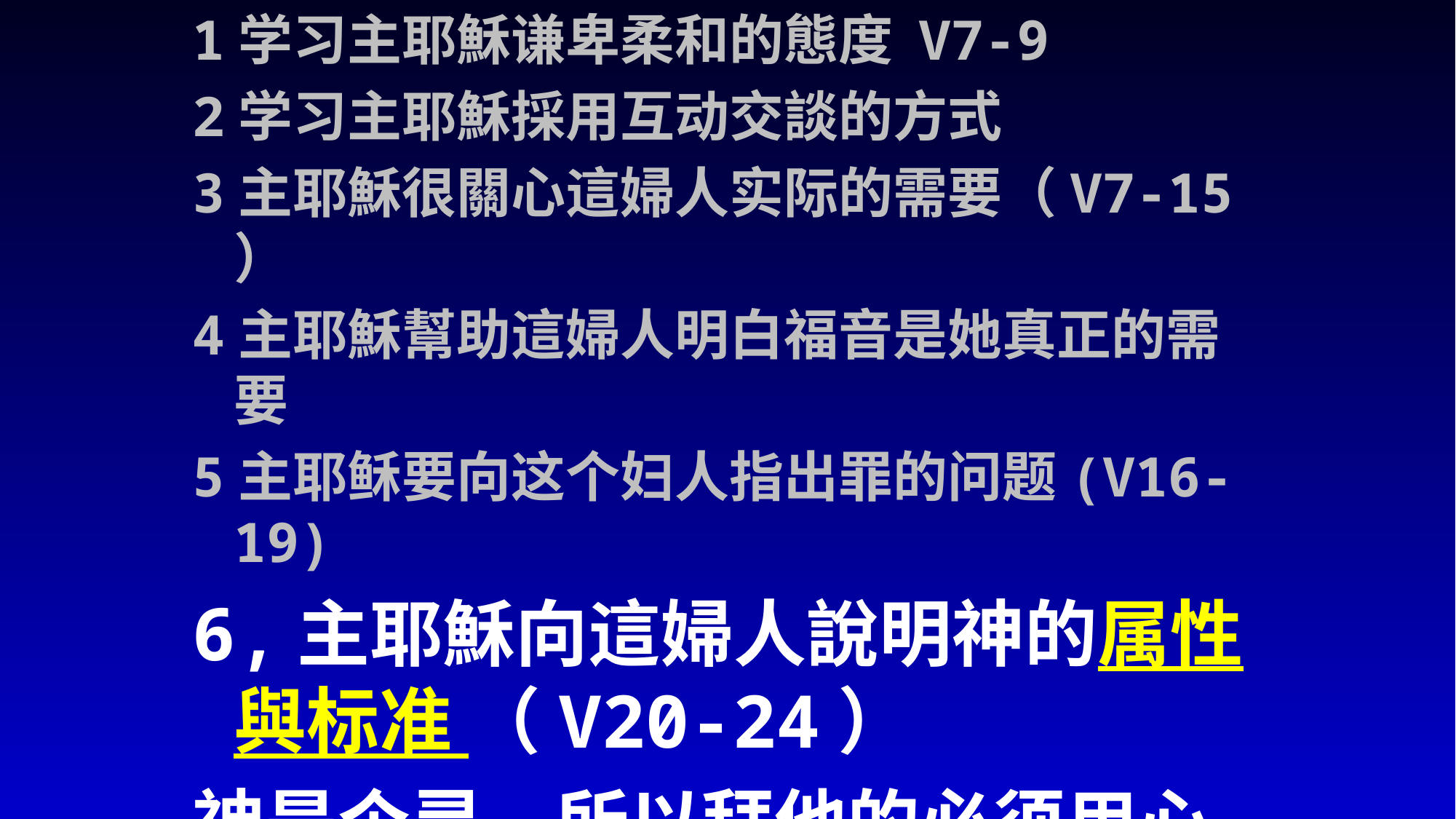

1学习主耶穌谦卑柔和的態度 V7-9
2学习主耶穌採用互动交談的方式
3主耶穌很關心這婦人实际的需要（V7-15 ）
4主耶穌幫助這婦人明白福音是她真正的需要
5主耶稣要向这个妇人指出罪的问题(V16-19)
6,主耶穌向這婦人說明神的属性與标准 （V20-24）
神是个灵，所以拜他的必须用心灵和诚实拜他